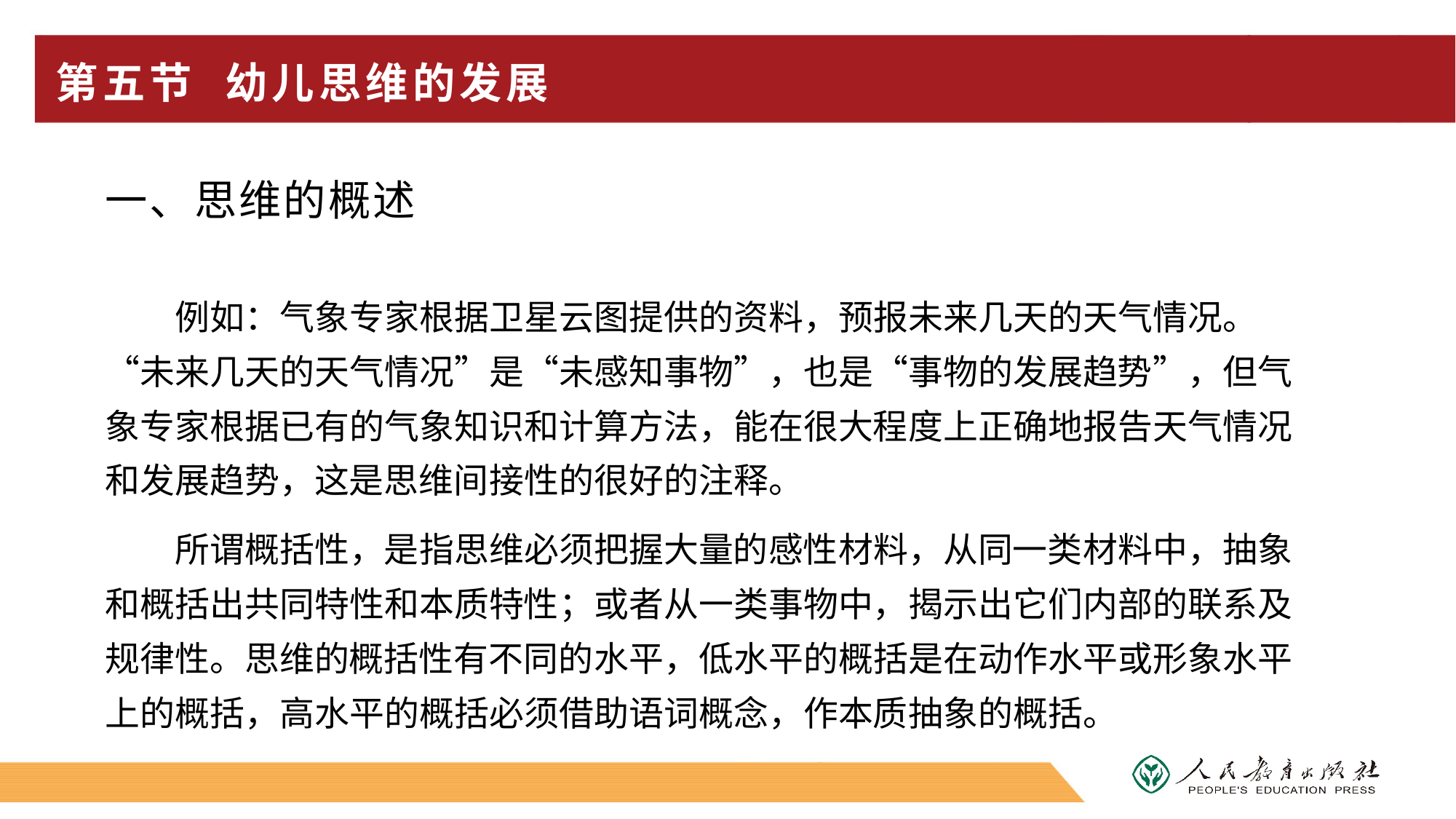

# 第五节  幼儿思维的发展
一、思维的概述
例如：气象专家根据卫星云图提供的资料，预报未来几天的天气情况。“未来几天的天气情况”是“未感知事物”，也是“事物的发展趋势”，但气象专家根据已有的气象知识和计算方法，能在很大程度上正确地报告天气情况和发展趋势，这是思维间接性的很好的注释。
所谓概括性，是指思维必须把握大量的感性材料，从同一类材料中，抽象和概括出共同特性和本质特性；或者从一类事物中，揭示出它们内部的联系及规律性。思维的概括性有不同的水平，低水平的概括是在动作水平或形象水平上的概括，高水平的概括必须借助语词概念，作本质抽象的概括。